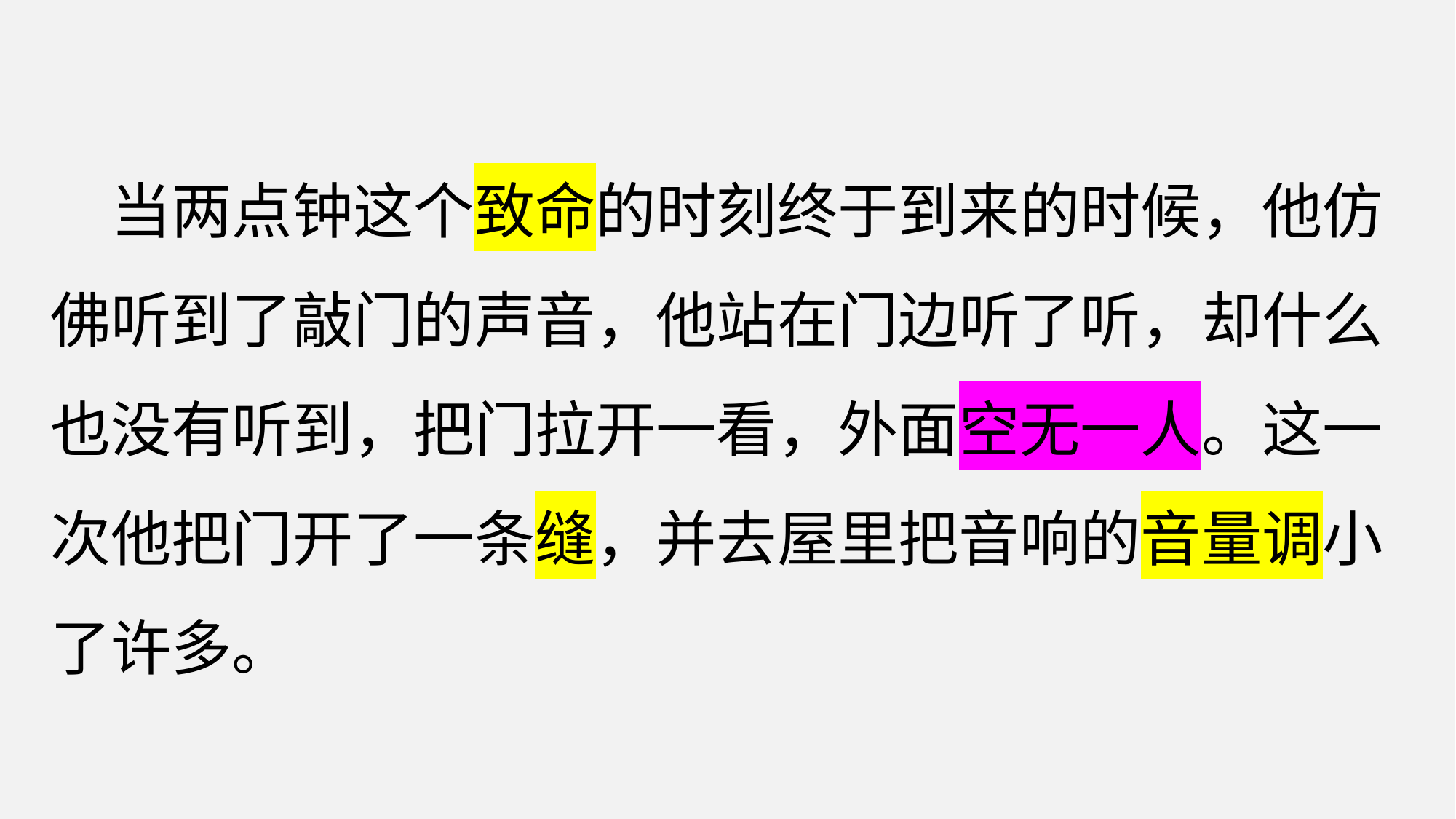

当两点钟这个致命的时刻终于到来的时候，他仿佛听到了敲门的声音，他站在门边听了听，却什么也没有听到，把门拉开一看，外面空无一人。这一次他把门开了一条缝，并去屋里把音响的音量调小了许多。